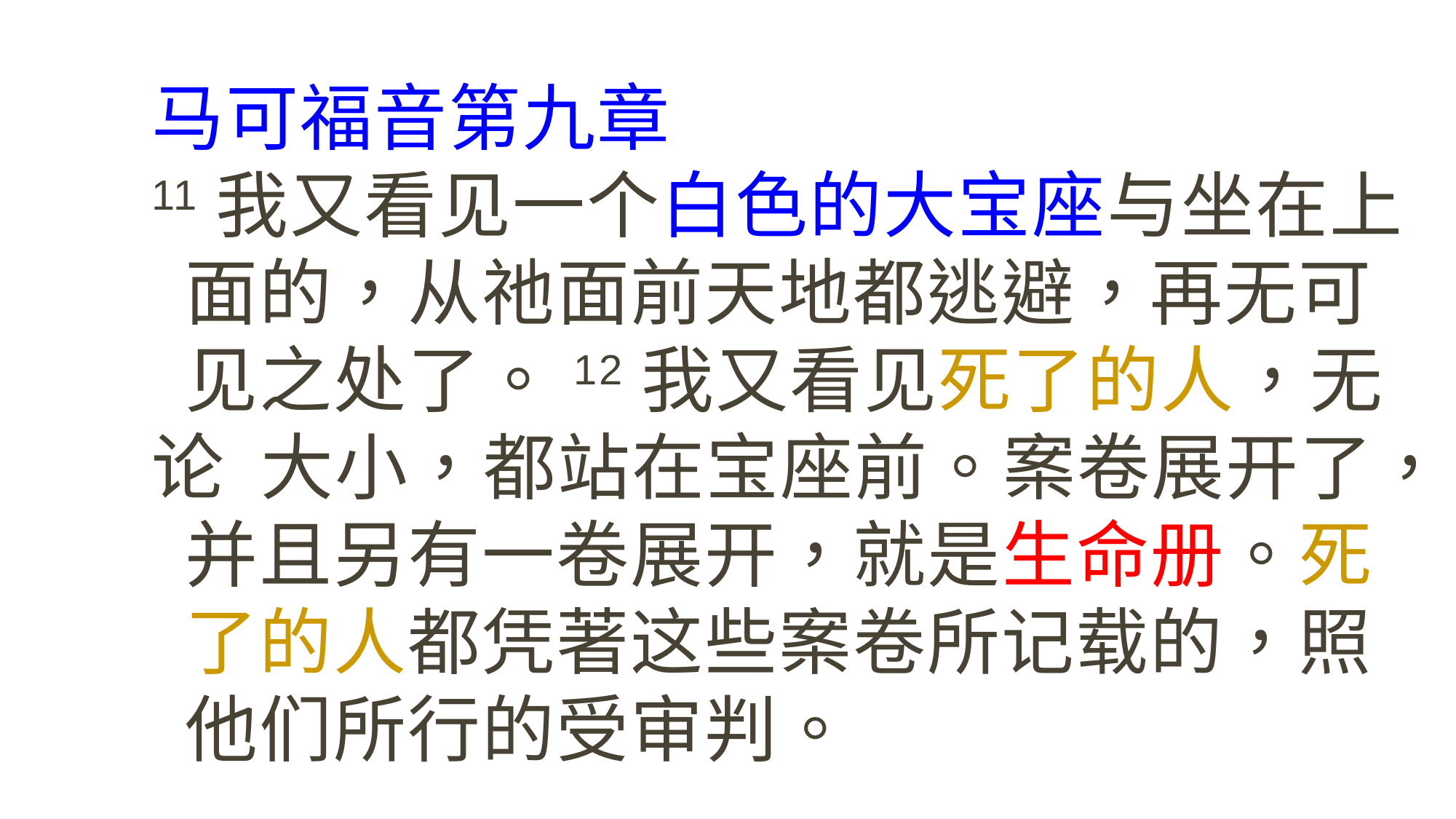

# 马可福音第九章 11我又看见一个白色的大宝座与坐在上	面的，从祂面前天地都逃避，再无可	见之处了。12我又看见死了的人，无论	大小，都站在宝座前。案卷展开了，	并且另有一卷展开，就是生命册。死	了的人都凭著这些案卷所记载的，照	他们所行的受审判。